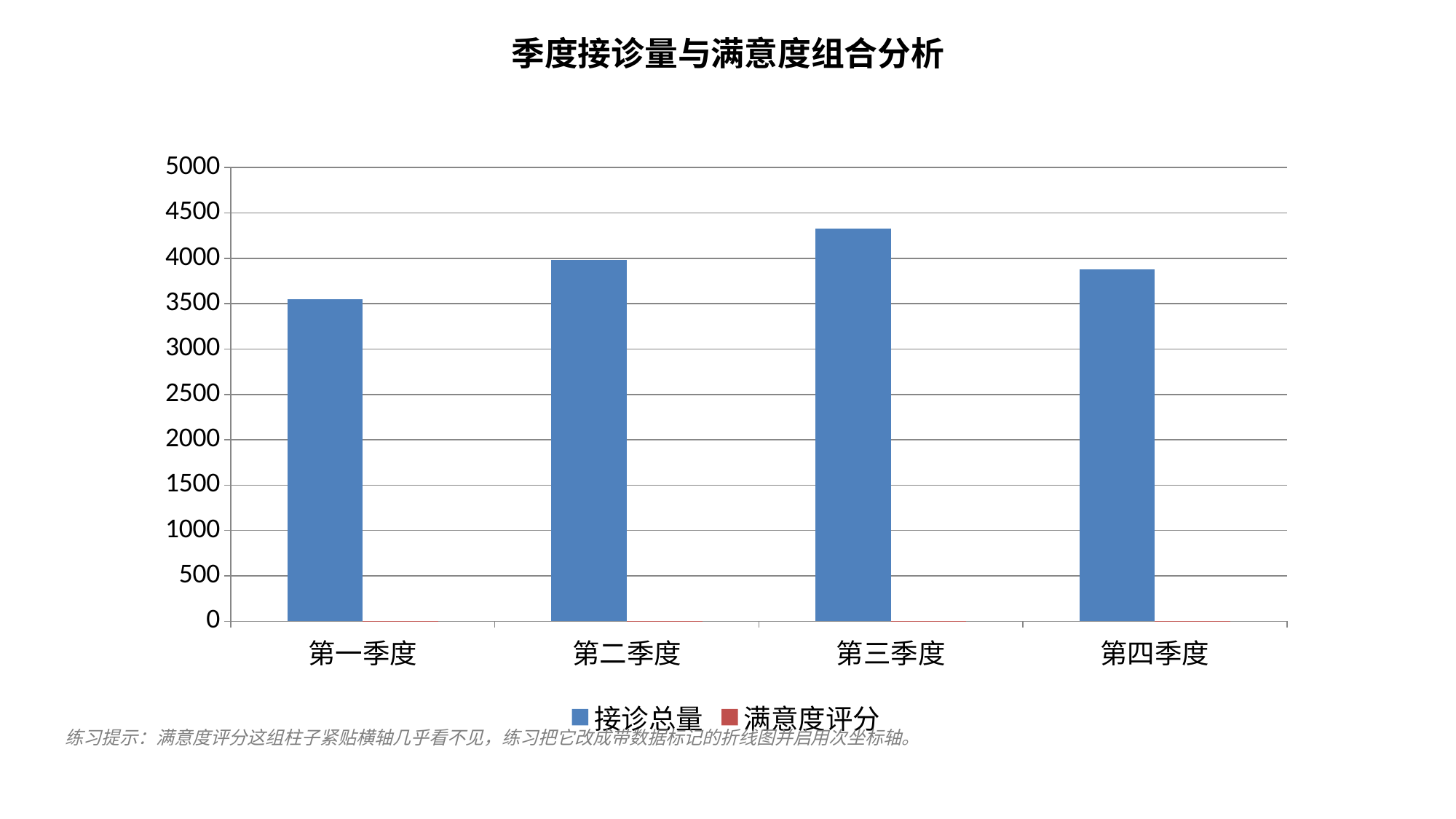

季度接诊量与满意度组合分析

### Chart

| Category | 接诊总量 | 满意度评分 |
|---|---|---|
| 第一季度 | 3549.0 | 4.1 |
| 第二季度 | 3981.0 | 4.3 |
| 第三季度 | 4325.0 | 3.9 |
| 第四季度 | 3875.0 | 4.4 |
练习提示：满意度评分这组柱子紧贴横轴几乎看不见，练习把它改成带数据标记的折线图并启用次坐标轴。